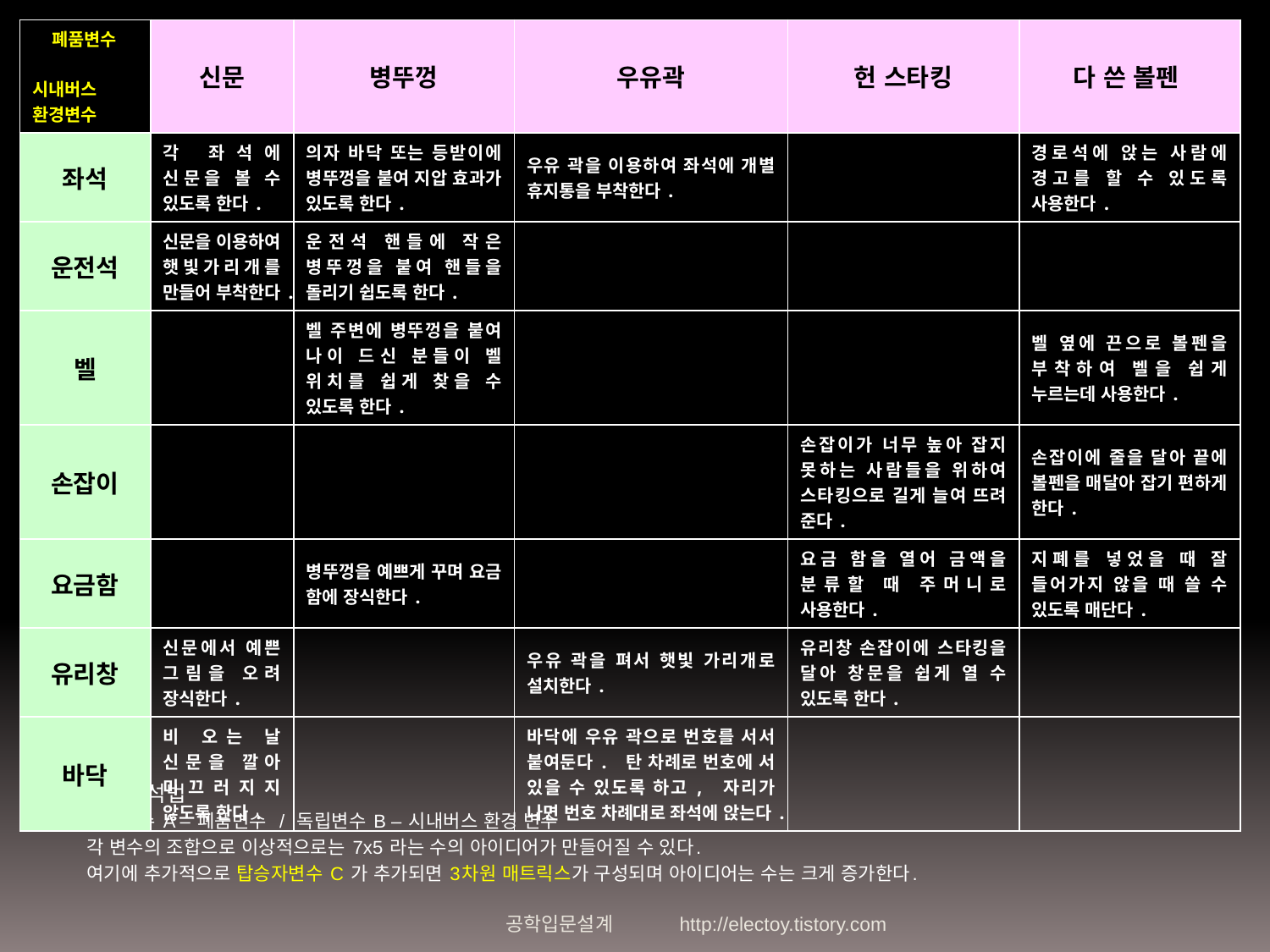

| 폐품변수 시내버스 환경변수 | 신문 | 병뚜껑 | 우유곽 | 헌 스타킹 | 다 쓴 볼펜 |
| --- | --- | --- | --- | --- | --- |
| 좌석 | 각 좌석에 신문을 볼 수 있도록 한다. | 의자 바닥 또는 등받이에 병뚜껑을 붙여 지압 효과가 있도록 한다. | 우유 곽을 이용하여 좌석에 개별 휴지통을 부착한다. |  | 경로석에 앉는 사람에 경고를 할 수 있도록 사용한다. |
| 운전석 | 신문을 이용하여 햇빛가리개를 만들어 부착한다. | 운전석 핸들에 작은 병뚜껑을 붙여 핸들을 돌리기 쉽도록 한다. |  |  |  |
| 벨 |  | 벨 주변에 병뚜껑을 붙여 나이 드신 분들이 벨 위치를 쉽게 찾을 수 있도록 한다. |  |  | 벨 옆에 끈으로 볼펜을 부착하여 벨을 쉽게 누르는데 사용한다. |
| 손잡이 |  |  |  | 손잡이가 너무 높아 잡지 못하는 사람들을 위하여 스타킹으로 길게 늘여 뜨려 준다. | 손잡이에 줄을 달아 끝에 볼펜을 매달아 잡기 편하게 한다. |
| 요금함 |  | 병뚜껑을 예쁘게 꾸며 요금 함에 장식한다. |  | 요금 함을 열어 금액을 분류할 때 주머니로 사용한다. | 지폐를 넣었을 때 잘 들어가지 않을 때 쓸 수 있도록 매단다. |
| 유리창 | 신문에서 예쁜 그림을 오려 장식한다. |  | 우유 곽을 펴서 햇빛 가리개로 설치한다. | 유리창 손잡이에 스타킹을 달아 창문을 쉽게 열 수 있도록 한다. |  |
| 바닥 | 비 오는 날 신문을 깔아 미끄러지지 않도록 한다. |  | 바닥에 우유 곽으로 번호를 서서 붙여둔다. 탄 차례로 번호에 서 있을 수 있도록 하고, 자리가 나면 번호 차례대로 좌석에 앉는다. |  |  |
형태학적 분석법
독립변수 A – 폐품변수  /  독립변수 B – 시내버스 환경 변수
각 변수의 조합으로 이상적으로는 7x5 라는 수의 아이디어가 만들어질 수 있다.
여기에 추가적으로 탑승자변수 C 가 추가되면 3차원 매트릭스가 구성되며 아이디어는 수는 크게 증가한다.
공학입문설계          http://electoy.tistory.com